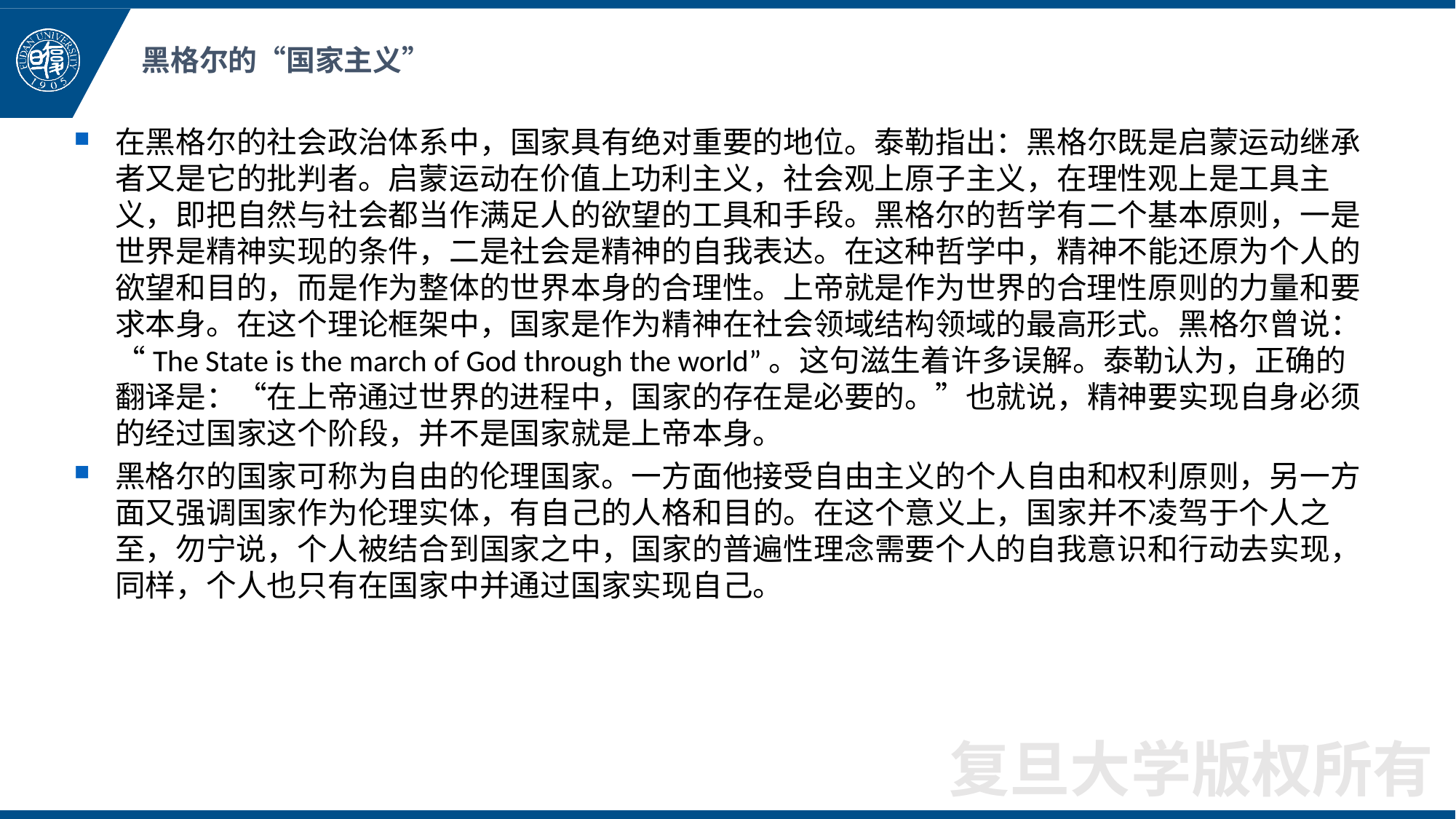

# 黑格尔的“国家主义”
在黑格尔的社会政治体系中，国家具有绝对重要的地位。泰勒指出：黑格尔既是启蒙运动继承者又是它的批判者。启蒙运动在价值上功利主义，社会观上原子主义，在理性观上是工具主义，即把自然与社会都当作满足人的欲望的工具和手段。黑格尔的哲学有二个基本原则，一是世界是精神实现的条件，二是社会是精神的自我表达。在这种哲学中，精神不能还原为个人的欲望和目的，而是作为整体的世界本身的合理性。上帝就是作为世界的合理性原则的力量和要求本身。在这个理论框架中，国家是作为精神在社会领域结构领域的最高形式。黑格尔曾说：“The State is the march of God through the world”。这句滋生着许多误解。泰勒认为，正确的翻译是：“在上帝通过世界的进程中，国家的存在是必要的。”也就说，精神要实现自身必须的经过国家这个阶段，并不是国家就是上帝本身。
黑格尔的国家可称为自由的伦理国家。一方面他接受自由主义的个人自由和权利原则，另一方面又强调国家作为伦理实体，有自己的人格和目的。在这个意义上，国家并不凌驾于个人之至，勿宁说，个人被结合到国家之中，国家的普遍性理念需要个人的自我意识和行动去实现，同样，个人也只有在国家中并通过国家实现自己。